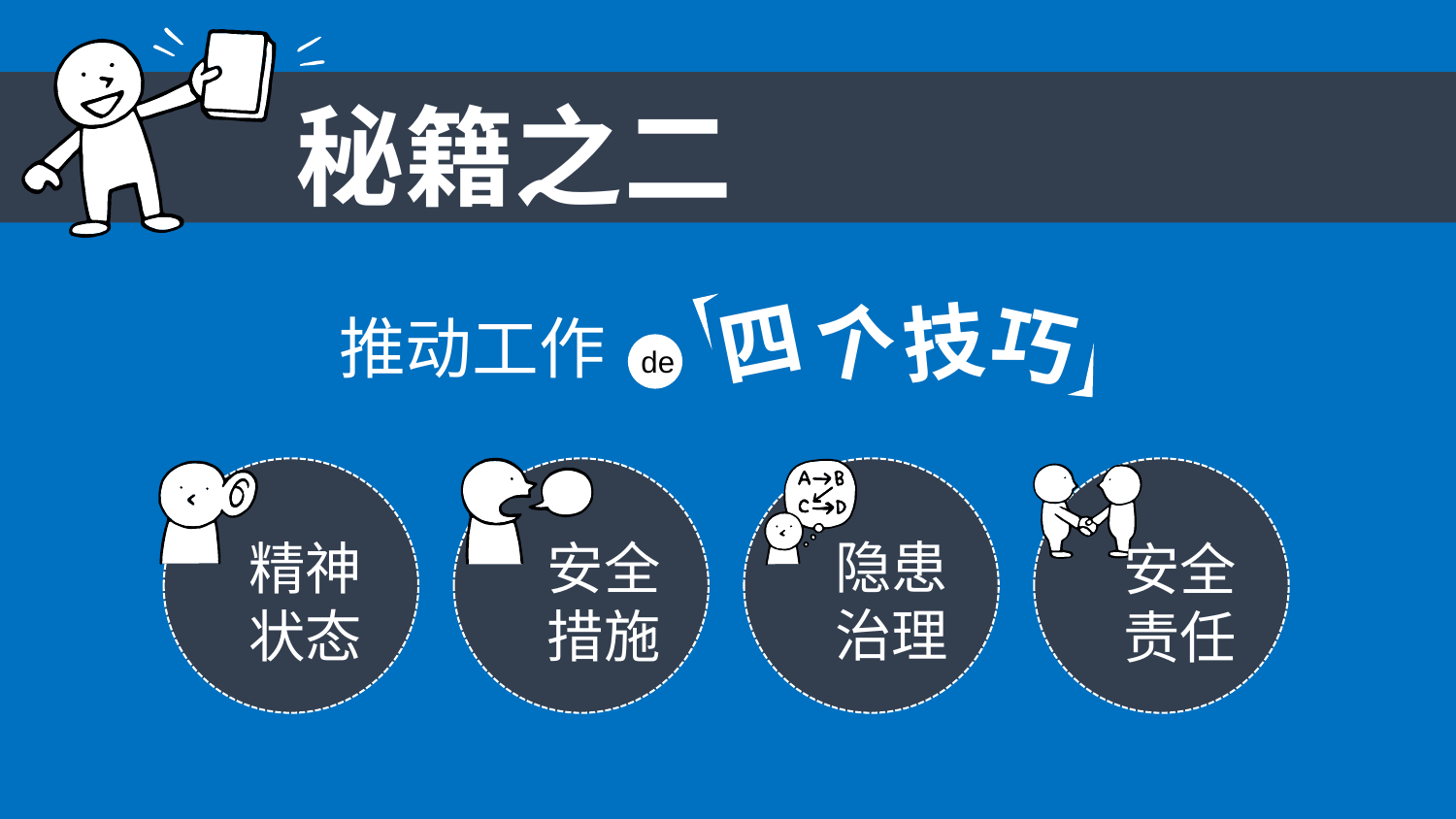

秘籍之二
技
个
四
巧
推动工作

de

隐患治理
安全措施
精神状态
安全责任